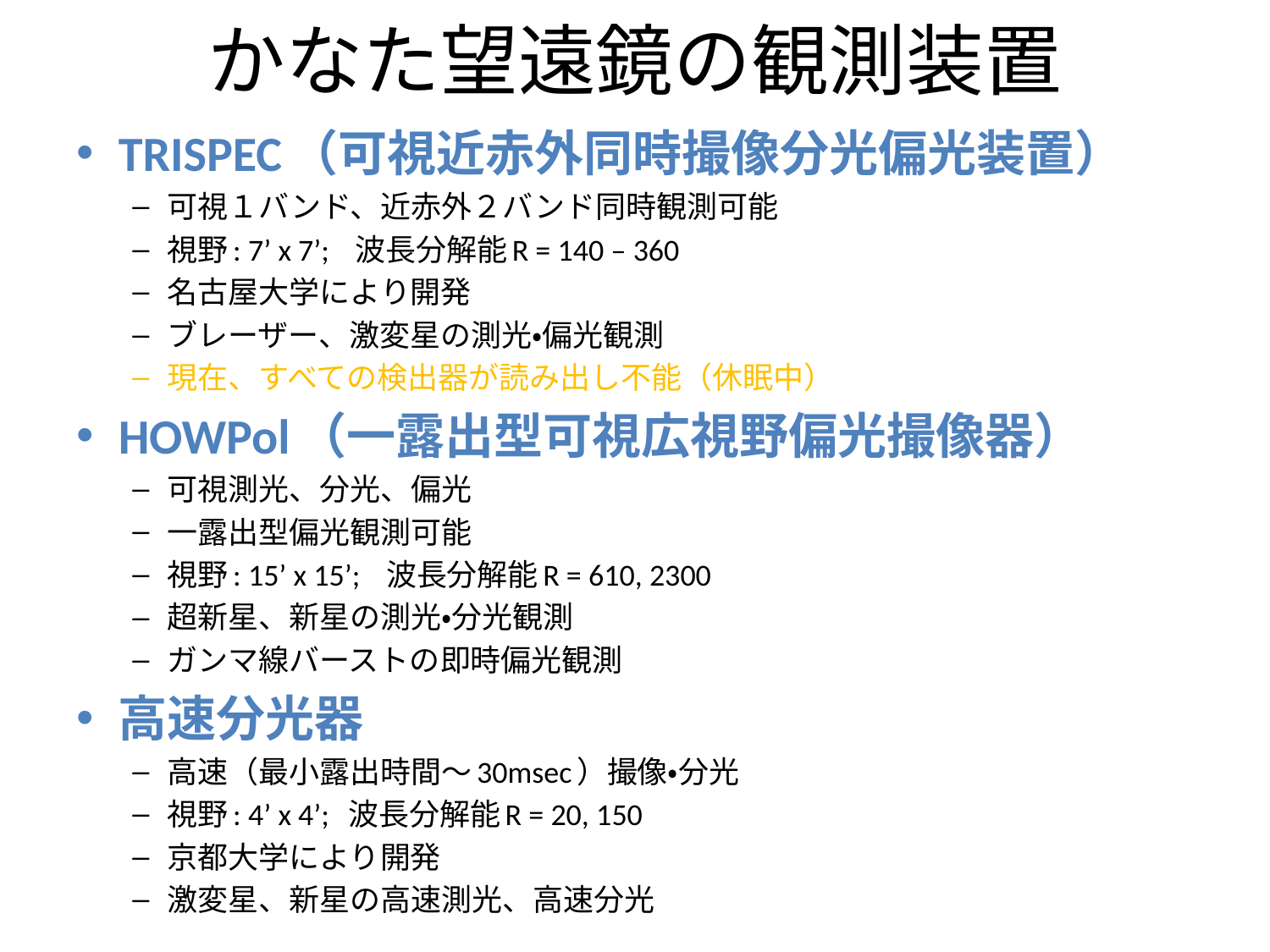

# かなた望遠鏡の観測装置
TRISPEC（可視近赤外同時撮像分光偏光装置）
可視１バンド、近赤外２バンド同時観測可能
視野: 7’ x 7’;   波長分解能R = 140 – 360
名古屋大学により開発
ブレーザー、激変星の測光・偏光観測
現在、すべての検出器が読み出し不能（休眠中）
HOWPol（一露出型可視広視野偏光撮像器）
可視測光、分光、偏光
一露出型偏光観測可能
視野: 15’ x 15’;   波長分解能R = 610, 2300
超新星、新星の測光・分光観測
ガンマ線バーストの即時偏光観測
高速分光器
高速（最小露出時間～30msec）撮像・分光
視野: 4’ x 4’;  波長分解能R = 20, 150
京都大学により開発
激変星、新星の高速測光、高速分光